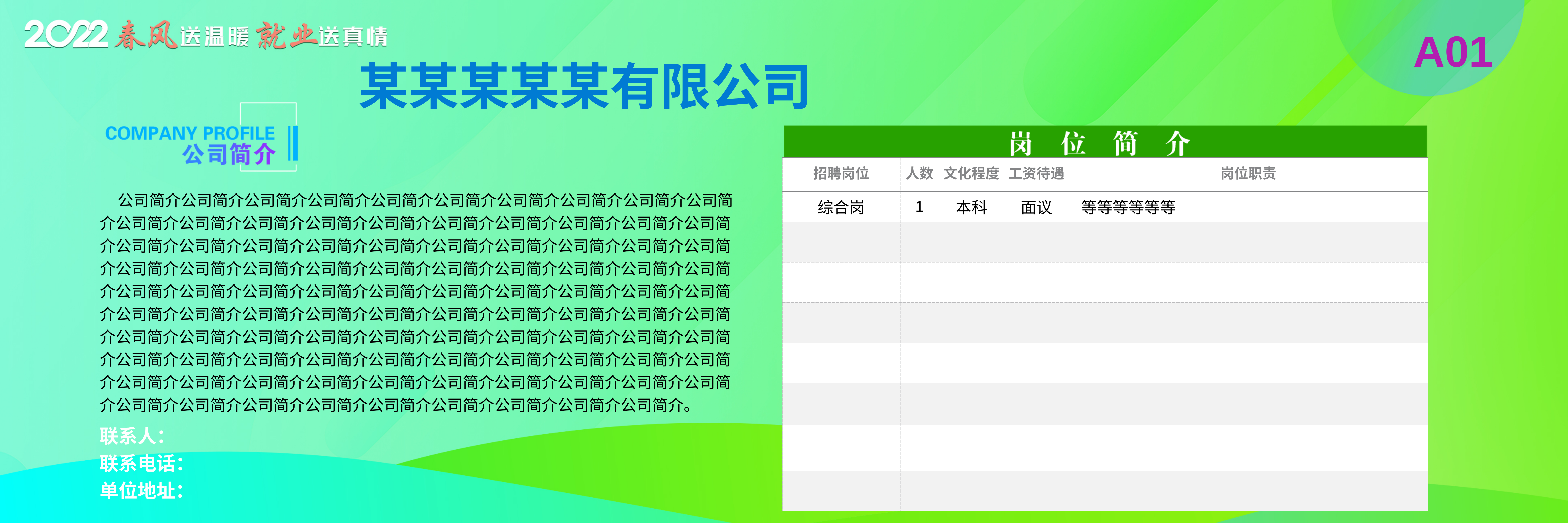

A01
某某某某某有限公司
| 招聘岗位 | 人数 | 文化程度 | 工资待遇 | 岗位职责 |
| --- | --- | --- | --- | --- |
| 综合岗 | 1 | 本科 | 面议 | 等等等等等等 |
|  |  |  |  |  |
|  |  |  |  |  |
|  |  |  |  |  |
|  |  |  |  |  |
|  |  |  |  |  |
|  |  |  |  |  |
|  |  |  |  |  |
    公司简介公司简介公司简介公司简介公司简介公司简介公司简介公司简介公司简介公司简介公司简介公司简介公司简介公司简介公司简介公司简介公司简介公司简介公司简介公司简介公司简介公司简介公司简介公司简介公司简介公司简介公司简介公司简介公司简介公司简介公司简介公司简介公司简介公司简介公司简介公司简介公司简介公司简介公司简介公司简介公司简介公司简介公司简介公司简介公司简介公司简介公司简介公司简介公司简介公司简介公司简介公司简介公司简介公司简介公司简介公司简介公司简介公司简介公司简介公司简介公司简介公司简介公司简介公司简介公司简介公司简介公司简介公司简介公司简介公司简介公司简介公司简介公司简介公司简介公司简介公司简介公司简介公司简介公司简介公司简介公司简介公司简介公司简介公司简介公司简介公司简介公司简介公司简介公司简介公司简介公司简介公司简介公司简介公司简介公司简介公司简介公司简介公司简介公司简介。
联系人：
联系电话：
单位地址：